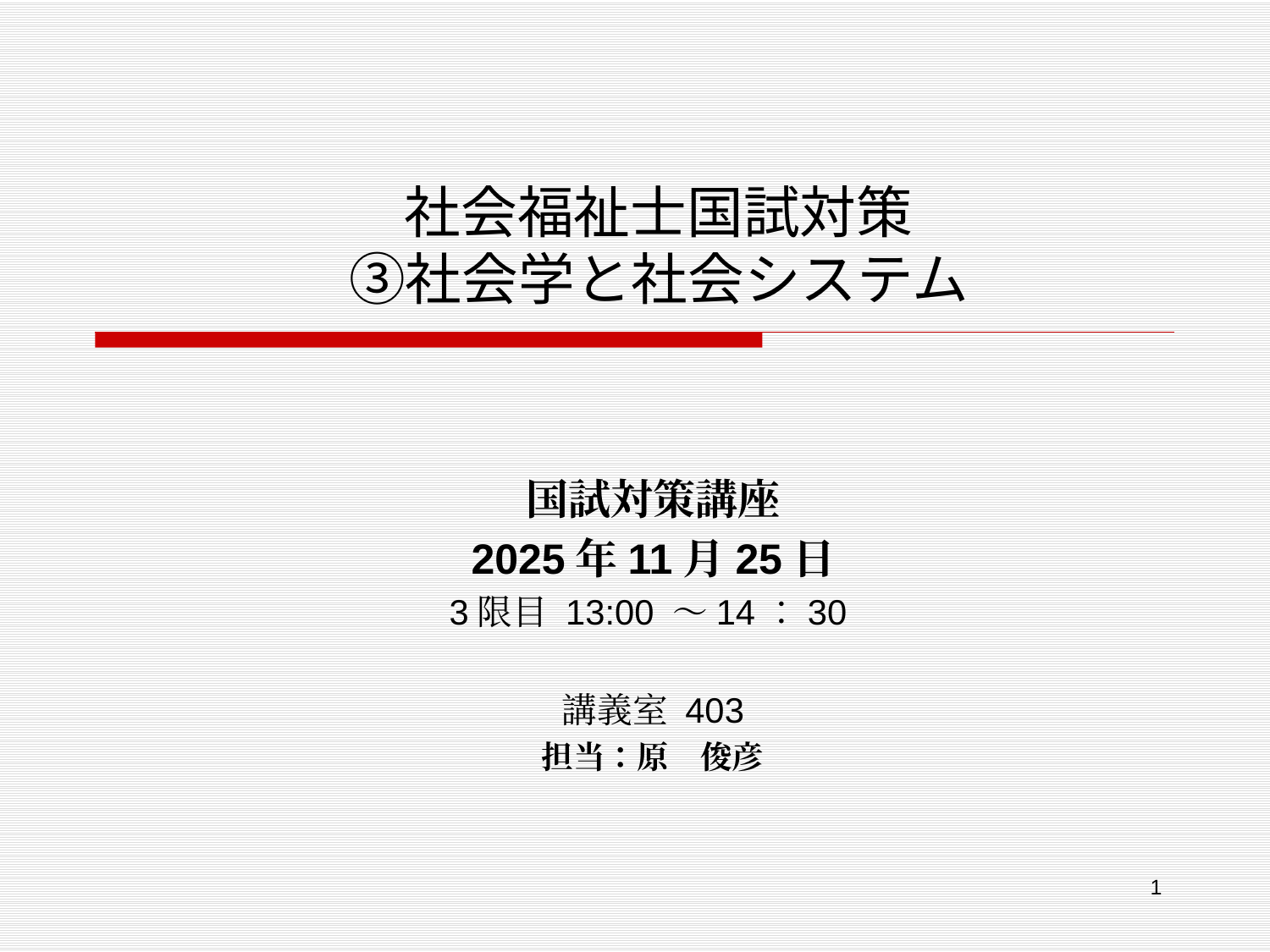

# 社会福祉士国試対策 ③社会学と社会システム
国試対策講座
2025年11月25日
　3限目 13:00 ～14：30

講義室 403
担当：原　俊彦

1